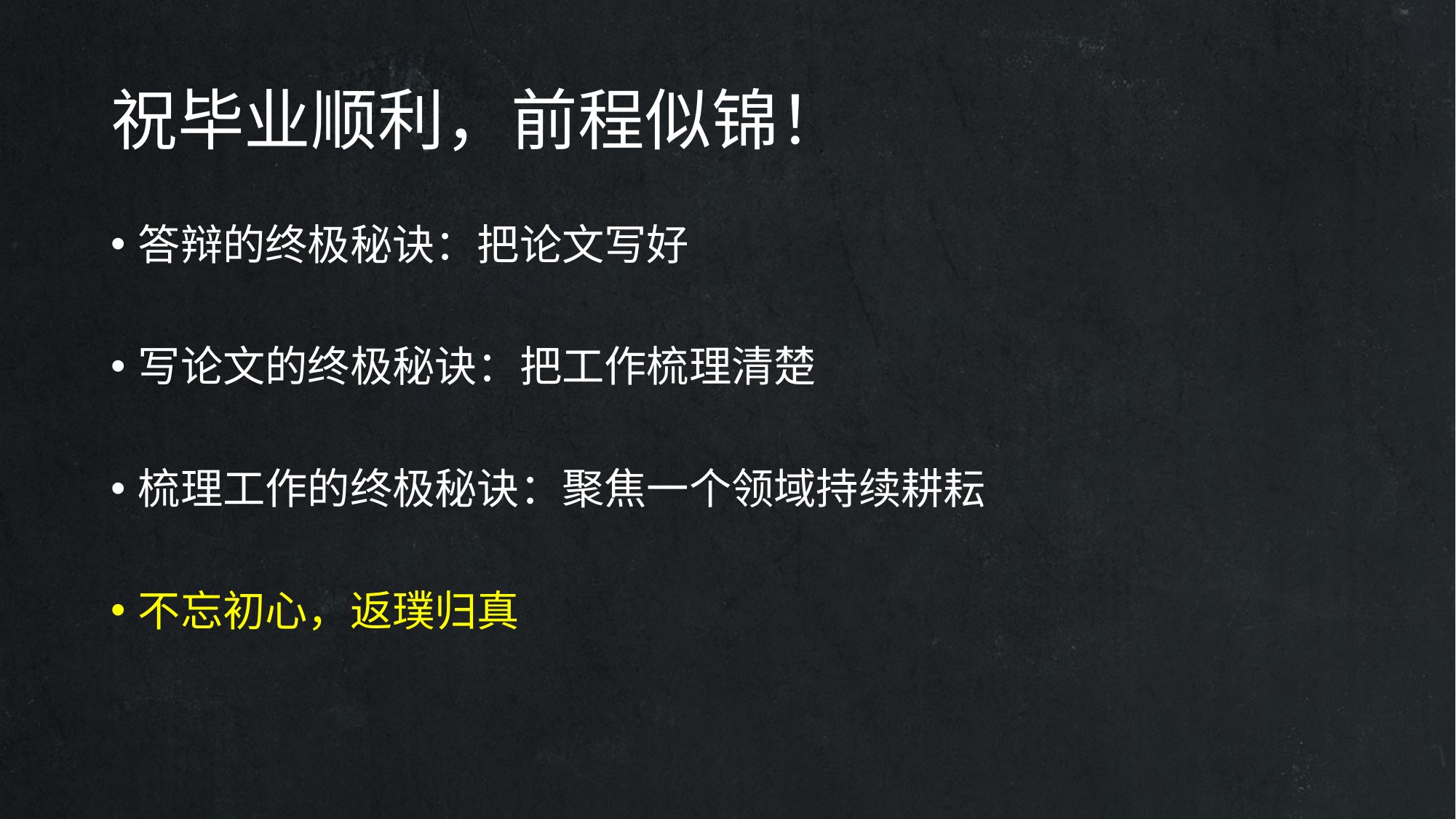

# 祝毕业顺利，前程似锦！
答辩的终极秘诀：把论文写好

写论文的终极秘诀：把工作梳理清楚

梳理工作的终极秘诀：聚焦一个领域持续耕耘

不忘初心，返璞归真